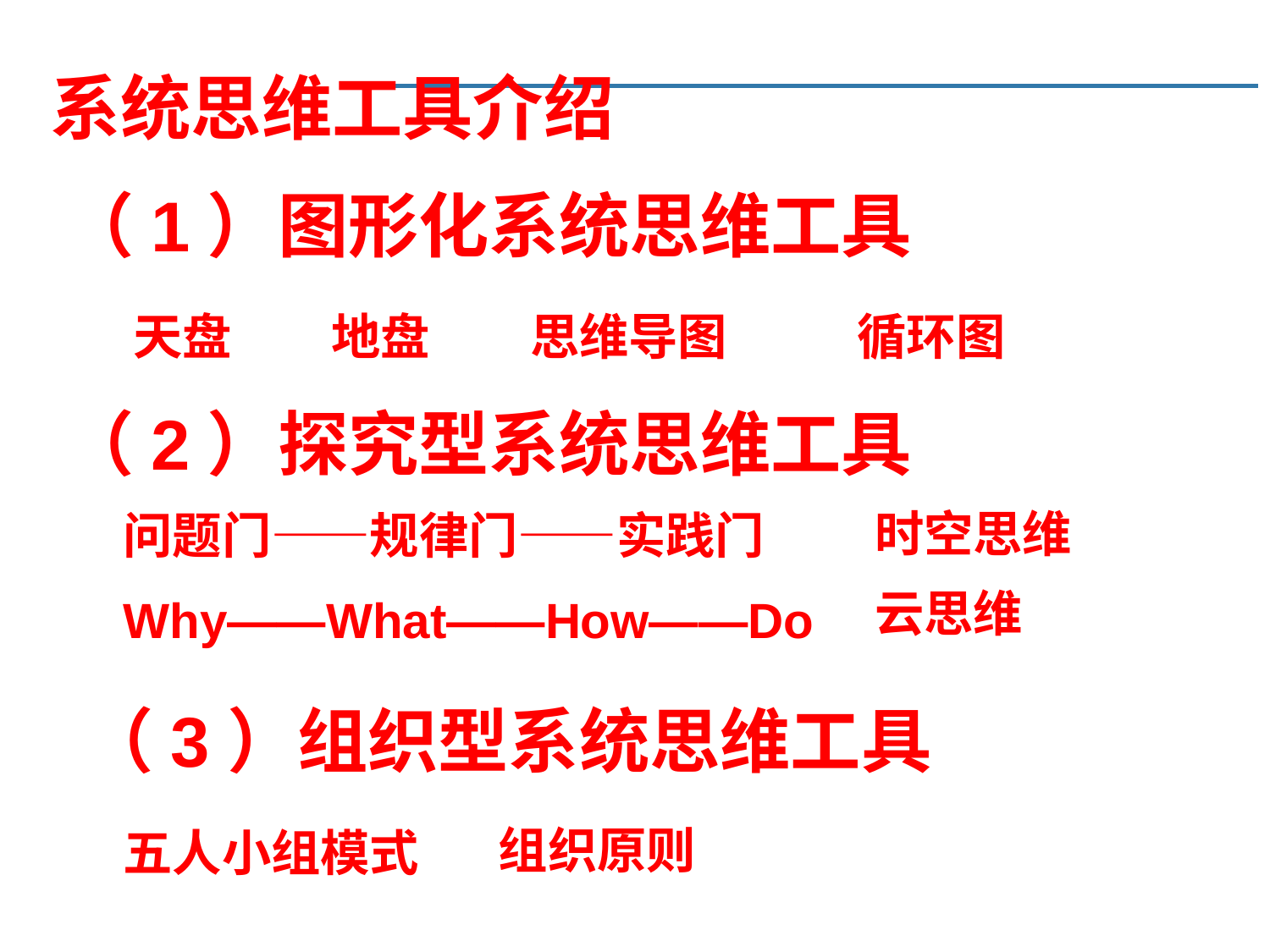

系统思维工具介绍
（1）图形化系统思维工具
天盘
地盘
思维导图
循环图
（2）探究型系统思维工具
时空思维
问题门——规律门——实践门
云思维
Why——What——How——Do
（3）组织型系统思维工具
五人小组模式
组织原则